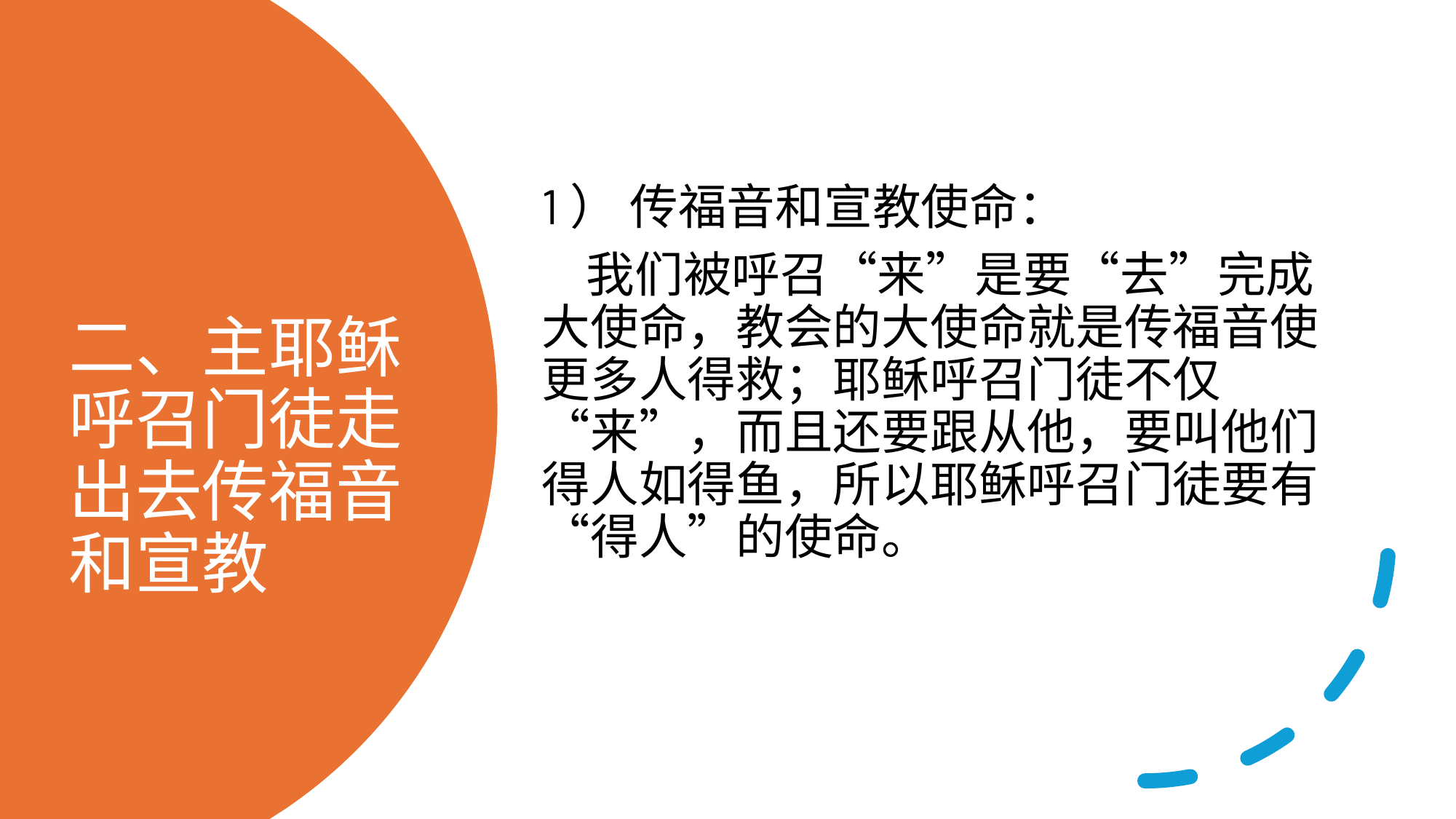

1） 传福音和宣教使命：
   我们被呼召“来”是要“去”完成大使命，教会的大使命就是传福音使更多人得救；耶稣呼召门徒不仅“来”，而且还要跟从他，要叫他们得人如得鱼，所以耶稣呼召门徒要有“得人”的使命。

# 二、主耶稣呼召门徒走出去传福音和宣教